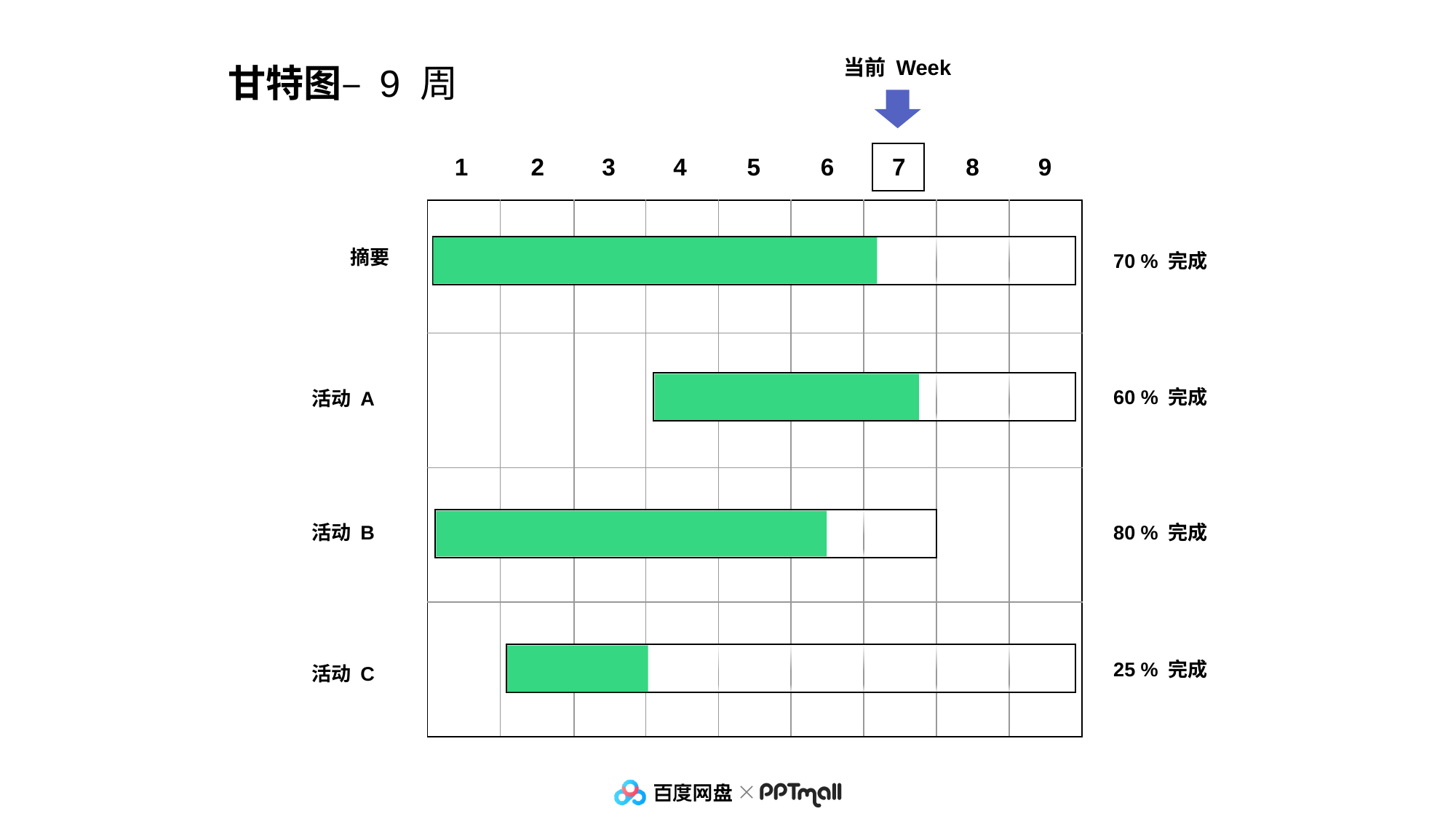

甘特图– 9 周
当前 Week

1
2
3
4
5
6
7
8
9
|  |  |  |  |  |  |  |  |  |
| --- | --- | --- | --- | --- | --- | --- | --- | --- |
|  |  |  |  |  |  |  |  |  |
|  |  |  |  |  |  |  |  |  |
|  |  |  |  |  |  |  |  |  |
摘要

70 % 完成

60 % 完成
活动 A

活动 B
80 % 完成

25 % 完成
活动 C